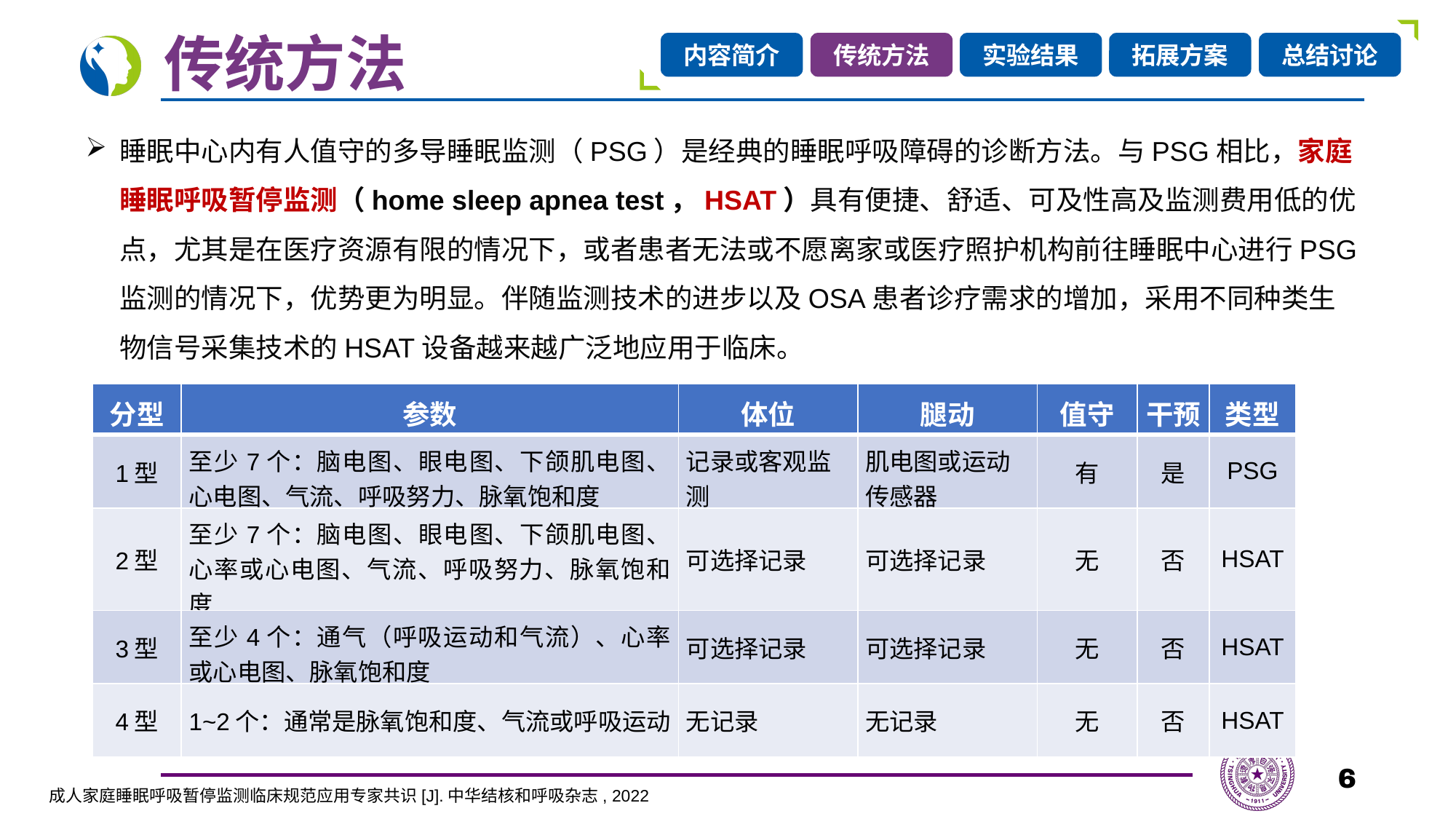

传统方法
内容简介
传统方法
实验结果
拓展方案
总结讨论

睡眠中心内有人值守的多导睡眠监测（PSG）是经典的睡眠呼吸障碍的诊断方法。与PSG相比，家庭睡眠呼吸暂停监测（home sleep apnea test，HSAT）具有便捷、舒适、可及性高及监测费用低的优点，尤其是在医疗资源有限的情况下，或者患者无法或不愿离家或医疗照护机构前往睡眠中心进行PSG监测的情况下，优势更为明显。伴随监测技术的进步以及OSA患者诊疗需求的增加，采用不同种类生物信号采集技术的HSAT设备越来越广泛地应用于临床。
| 分型 | 参数 | 体位 | 腿动 | 值守 | 干预 | 类型 |
| --- | --- | --- | --- | --- | --- | --- |
| 1型 | 至少7个：脑电图、眼电图、下颌肌电图、心电图、气流、呼吸努力、脉氧饱和度 | 记录或客观监测 | 肌电图或运动传感器 | 有 | 是 | PSG |
| 2型 | 至少7个：脑电图、眼电图、下颌肌电图、心率或心电图、气流、呼吸努力、脉氧饱和度 | 可选择记录 | 可选择记录 | 无 | 否 | HSAT |
| 3型 | 至少4个：通气（呼吸运动和气流）、心率或心电图、脉氧饱和度 | 可选择记录 | 可选择记录 | 无 | 否 | HSAT |
| 4型 | 1~2个：通常是脉氧饱和度、气流或呼吸运动 | 无记录 | 无记录 | 无 | 否 | HSAT |
6
成人家庭睡眠呼吸暂停监测临床规范应用专家共识[J].中华结核和呼吸杂志, 2022